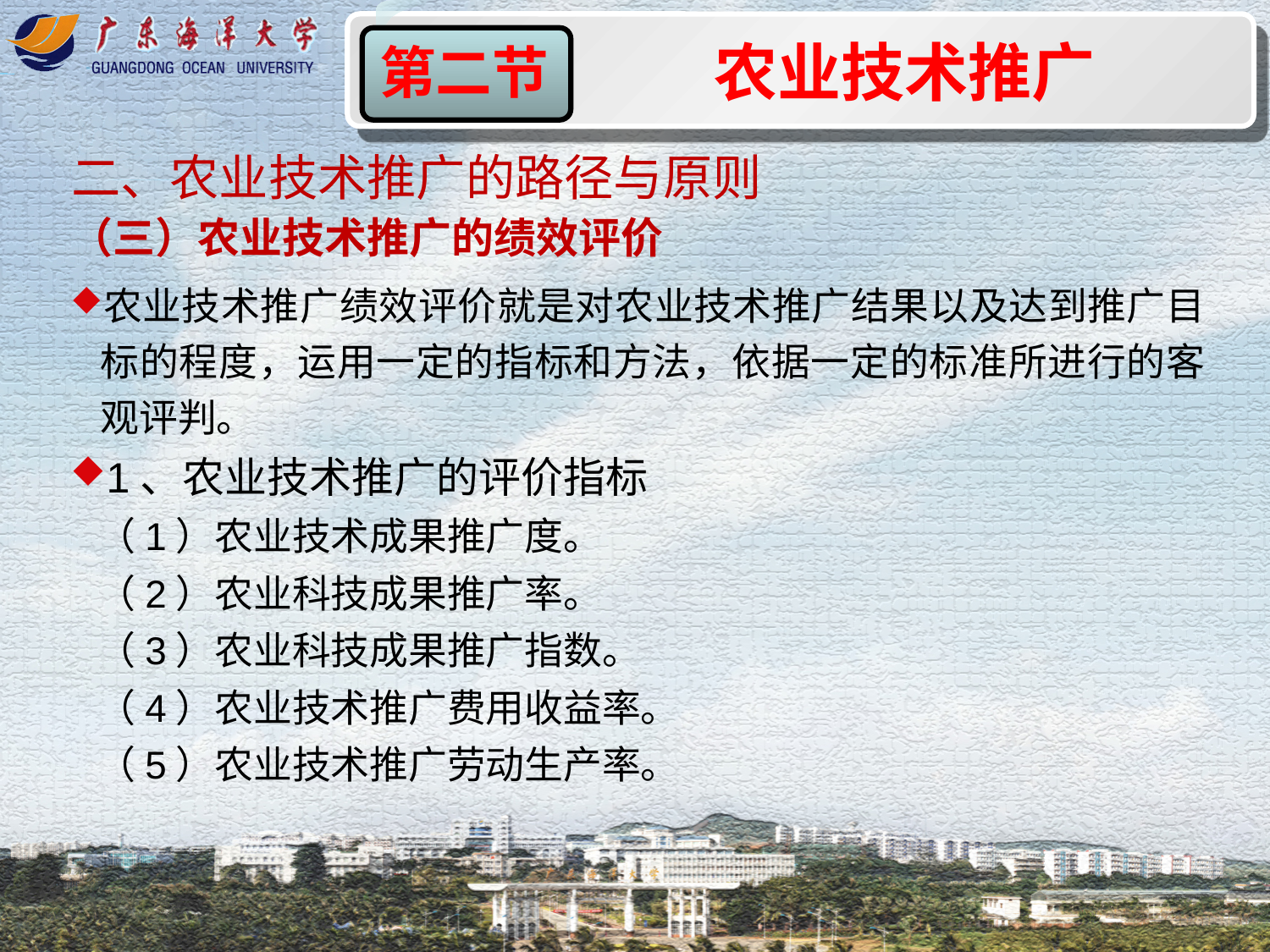

农业技术推广

第二节
二、农业技术推广的路径与原则
（三）农业技术推广的绩效评价
农业技术推广绩效评价就是对农业技术推广结果以及达到推广目标的程度，运用一定的指标和方法，依据一定的标准所进行的客观评判。
1、农业技术推广的评价指标
  （1）农业技术成果推广度。
  （2）农业科技成果推广率。
  （3）农业科技成果推广指数。
  （4）农业技术推广费用收益率。
  （5）农业技术推广劳动生产率。